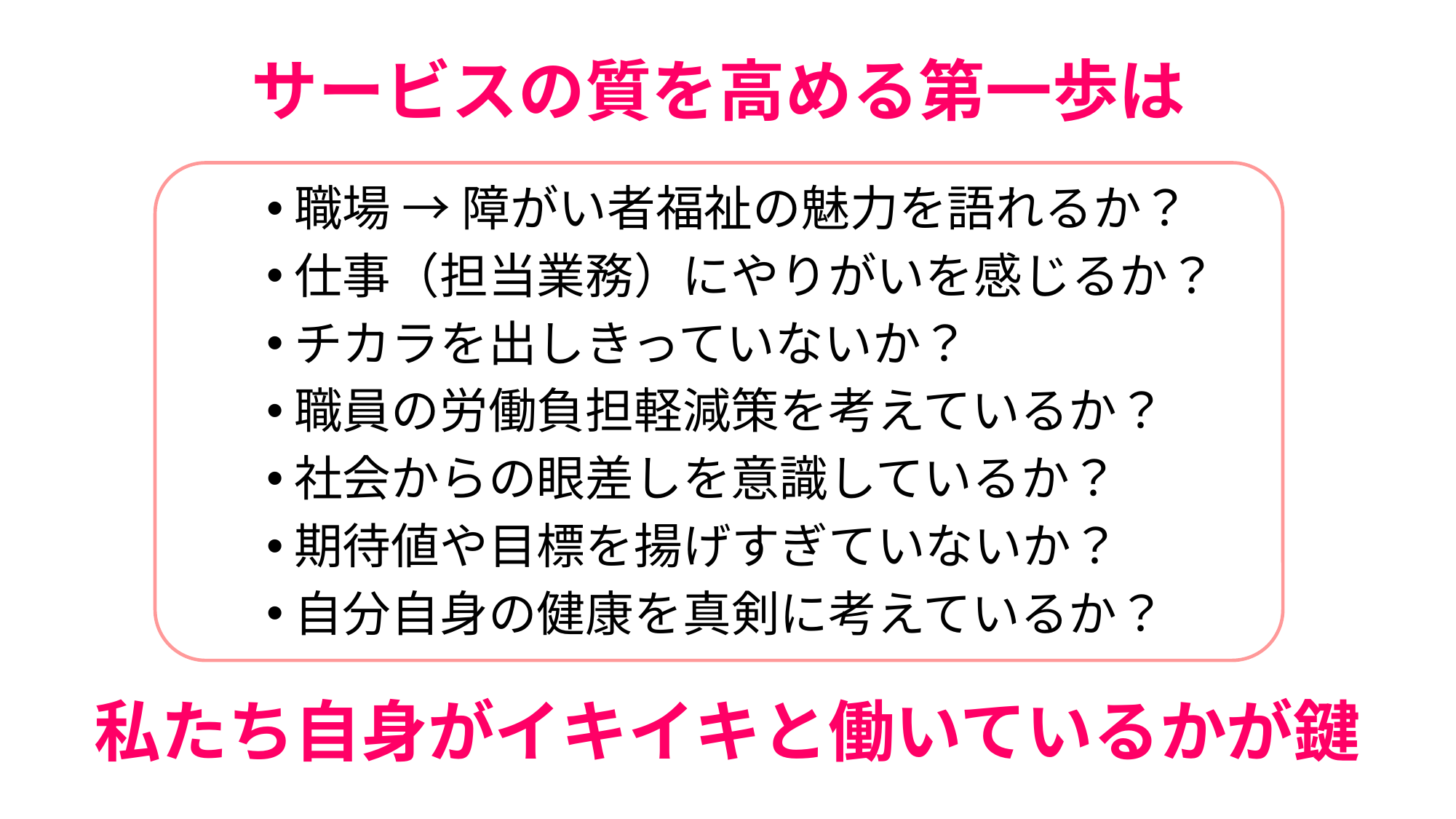

サービスの質を高める第一歩は
# 仕事に燃えても燃え尽きないために

職場 → 障がい者福祉の魅力を語れるか？
仕事（担当業務）にやりがいを感じるか？
チカラを出しきっていないか？
職員の労働負担軽減策を考えているか？
社会からの眼差しを意識しているか？
期待値や目標を揚げすぎていないか？
自分自身の健康を真剣に考えているか？
私たち自身がイキイキと働いているかが鍵
立場上、無理して燃えないこと！